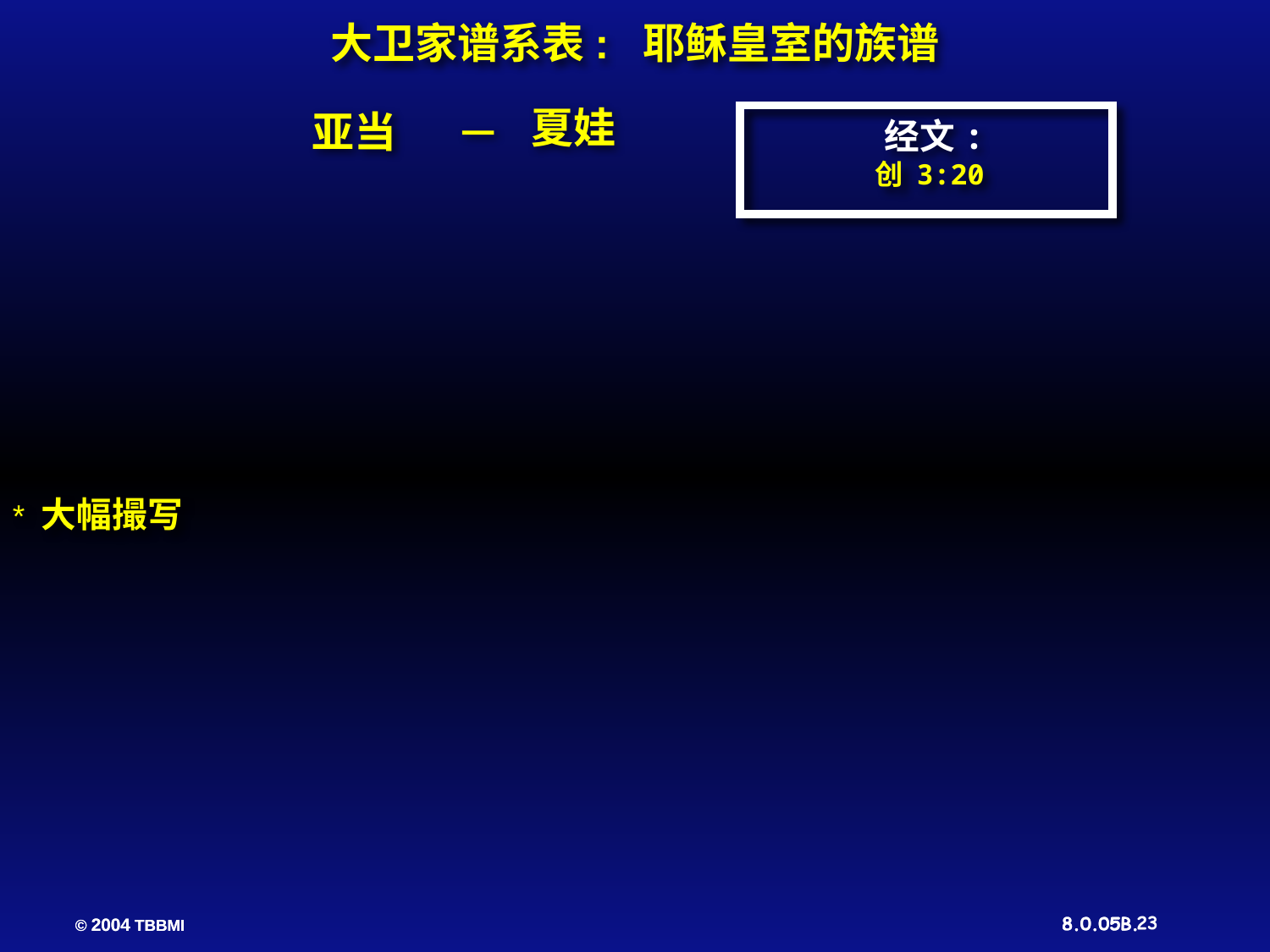

大卫家谱系表:  耶稣皇室的族谱
夏娃
亚当

经文:

创 3:20
* 大幅撮写

23